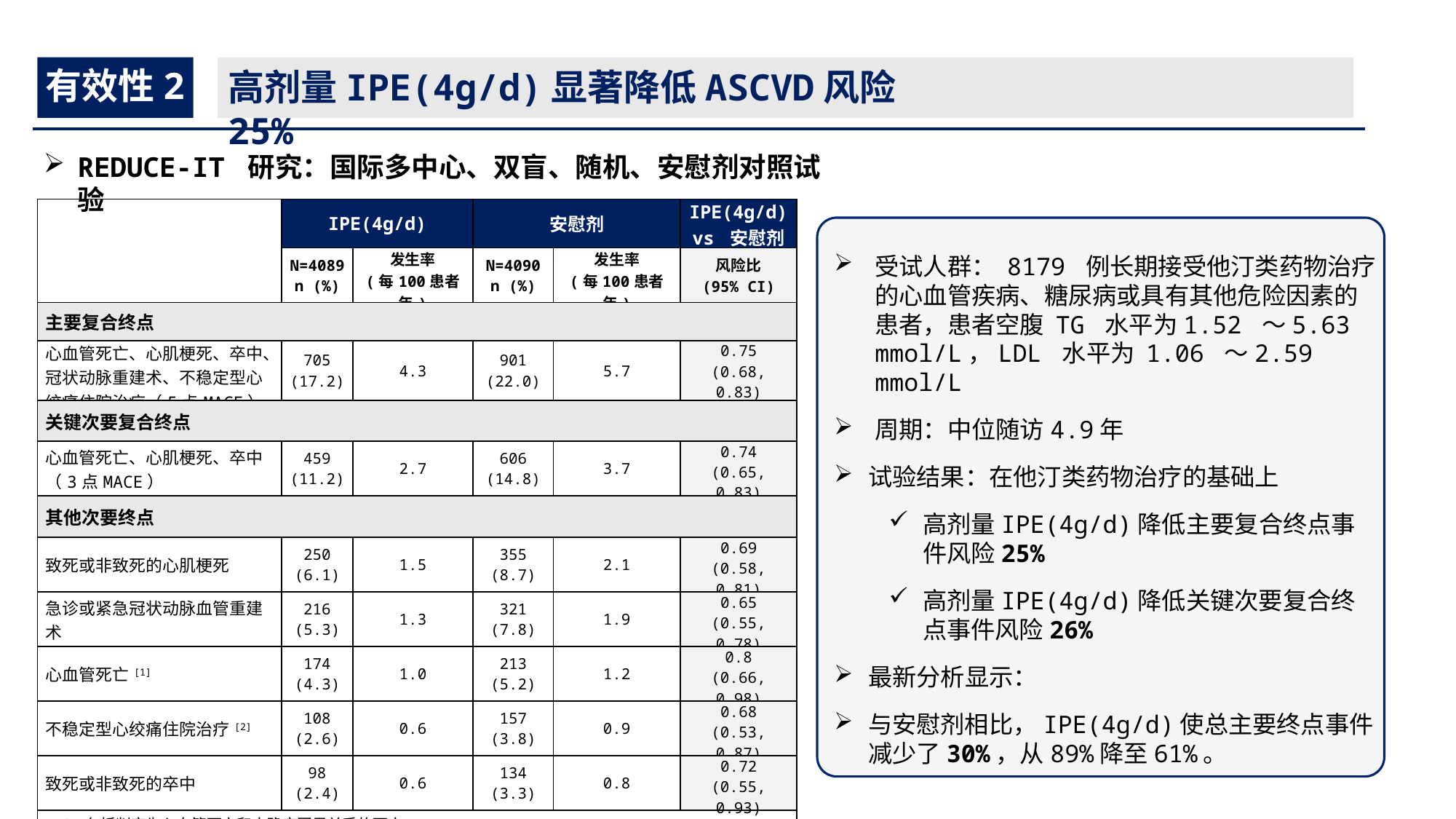

有效性2

高剂量IPE(4g/d)显著降低ASCVD风险25%
REDUCE-IT 研究：国际多中心、双盲、随机、安慰剂对照试验
|  | IPE(4g/d) |  | 安慰剂 |  | IPE(4g/d) vs 安慰剂 |
| --- | --- | --- | --- | --- | --- |
|  | N=4089 n (%) | 发生率 (每100患者年) | N=4090 n (%) | 发生率 (每100患者年) | 风险比 (95% CI) |
| 主要复合终点 |  |  |  |  |  |
| 心血管死亡、心肌梗死、卒中、冠状动脉重建术、不稳定型心绞痛住院治疗（5点MACE） | 705 (17.2) | 4.3 | 901 (22.0) | 5.7 | 0.75 (0.68, 0.83) |
| 关键次要复合终点 |  |  |  |  |  |
| 心血管死亡、心肌梗死、卒中 （3点MACE） | 459 (11.2) | 2.7 | 606 (14.8) | 3.7 | 0.74 (0.65, 0.83) |
| 其他次要终点 |  |  |  |  |  |
| 致死或非致死的心肌梗死 | 250 (6.1) | 1.5 | 355 (8.7) | 2.1 | 0.69 (0.58, 0.81) |
| 急诊或紧急冠状动脉血管重建术 | 216 (5.3) | 1.3 | 321 (7.8) | 1.9 | 0.65 (0.55, 0.78) |
| 心血管死亡[1] | 174 (4.3) | 1.0 | 213 (5.2) | 1.2 | 0.8 (0.66, 0.98) |
| 不稳定型心绞痛住院治疗[2] | 108 (2.6) | 0.6 | 157 (3.8) | 0.9 | 0.68 (0.53, 0.87) |
| 致死或非致死的卒中 | 98 (2.4) | 0.6 | 134 (3.3) | 0.8 | 0.72 (0.55, 0.93) |
| [1] 包括判定为心血管死亡和未确定因果关系的死亡。 [2] 通过侵袭性/非侵袭性检测确定为心肌缺血导致，且需要紧急住院治疗。 |  |  |  |  |  |

受试人群： 8179 例长期接受他汀类药物治疗的心血管疾病、糖尿病或具有其他危险因素的患者，患者空腹 TG 水平为1.52 ～5.63 mmol/L，LDL 水平为 1.06 ～2.59 mmol/L
周期：中位随访4.9年
试验结果：在他汀类药物治疗的基础上
高剂量IPE(4g/d)降低主要复合终点事件风险25%
高剂量IPE(4g/d)降低关键次要复合终点事件风险26%
最新分析显示：
与安慰剂相比，IPE(4g/d)使总主要终点事件减少了30%，从89%降至61%。
数据服务